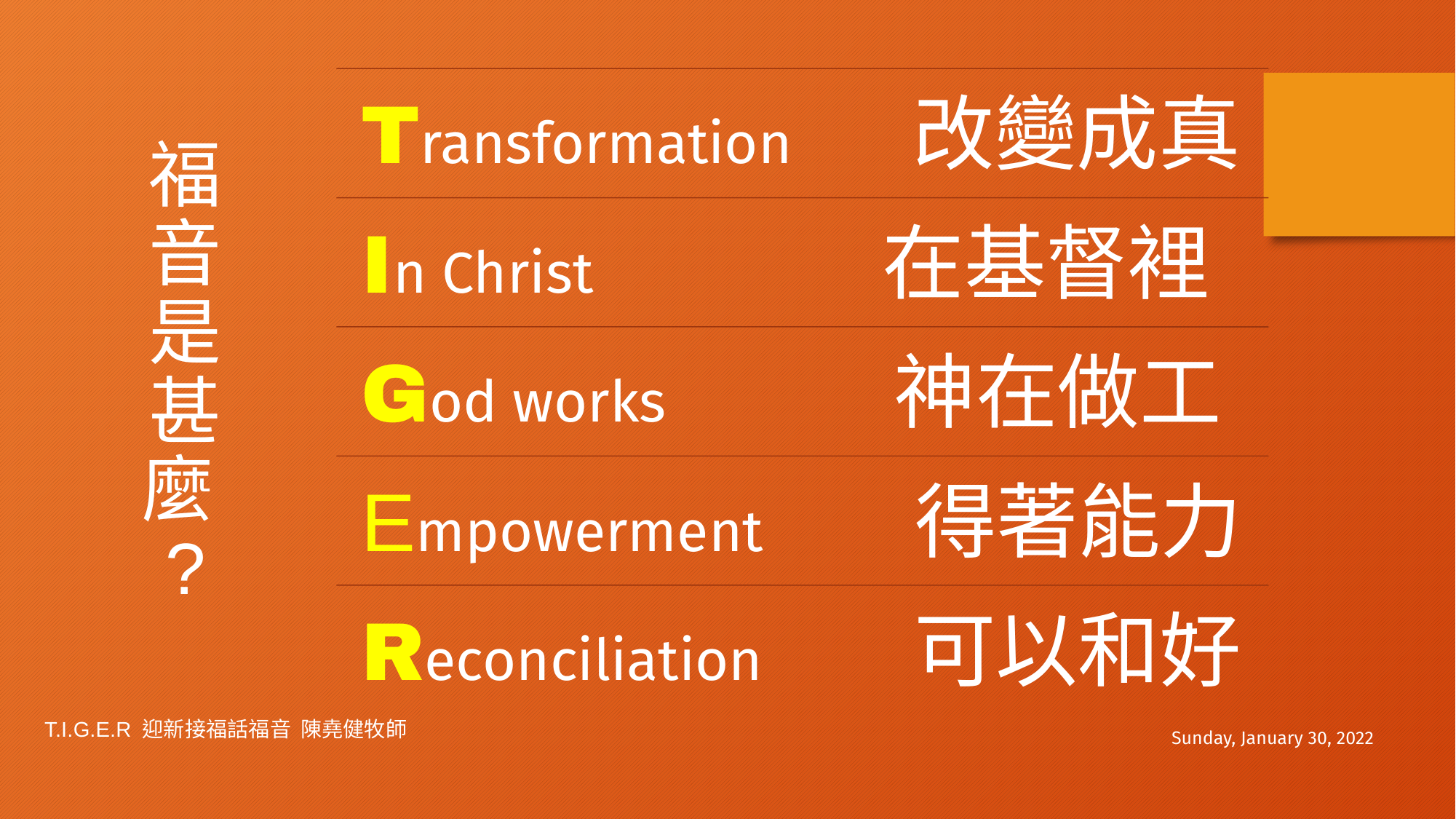

福
音
是
甚
麼
?
Transformation       改變成真
In Christ                  在基督裡
God works              神在做工
Empowerment         得著能力
Reconciliation         可以和好
T.I.G.E.R 迎新接福話福音  陳堯健牧師
Sunday, January 30, 2022